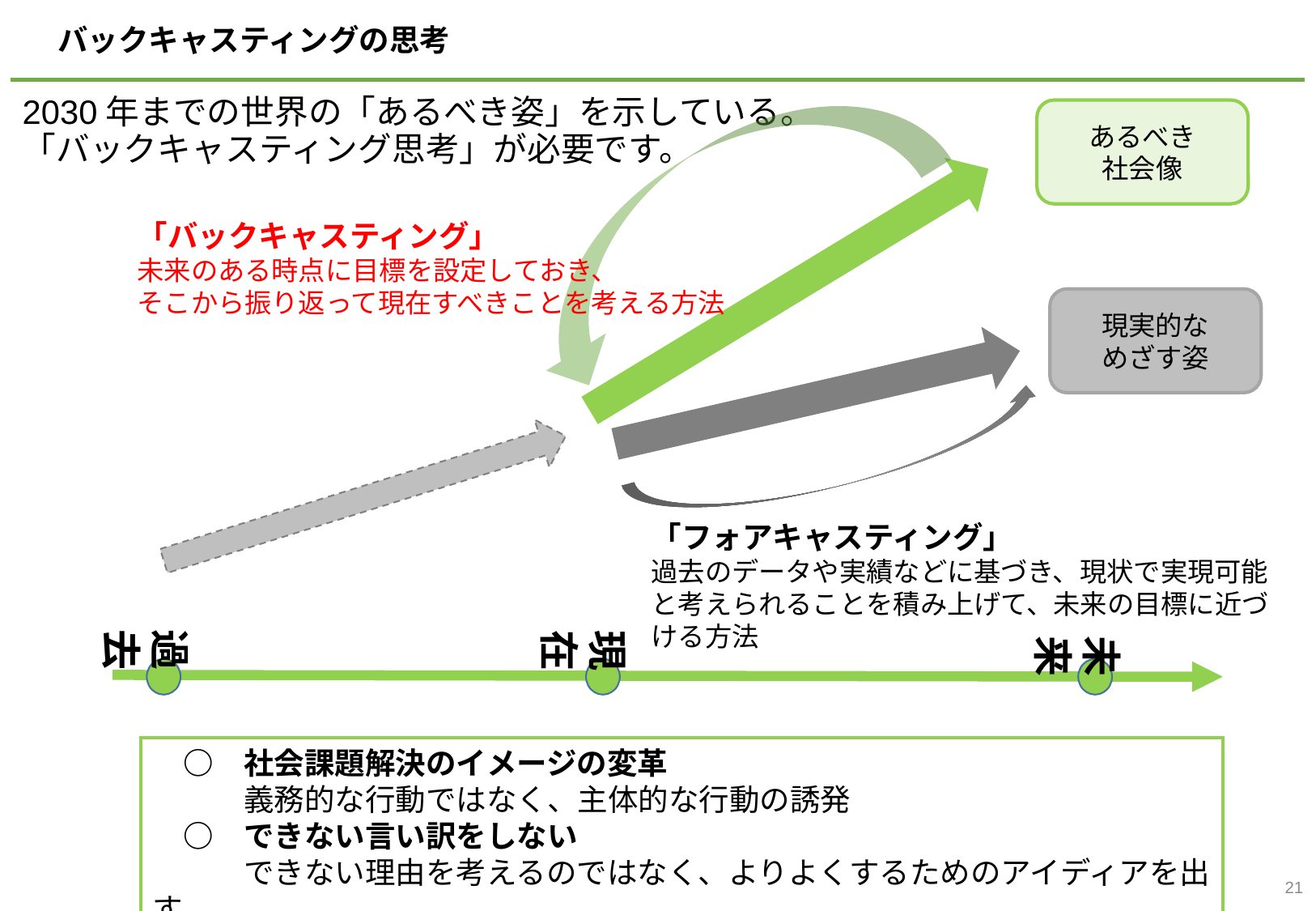

バックキャスティングの思考
2030年までの世界の「あるべき姿」を示している。
「バックキャスティング思考」が必要です。
あるべき
社会像

「バックキャスティング」
未来のある時点に目標を設定しておき、
そこから振り返って現在すべきことを考える方法

現実的な
めざす姿

「フォアキャスティング」
過去のデータや実績などに基づき、現状で実現可能と考えられることを積み上げて、未来の目標に近づける方法
過去
現在
未来

　○　社会課題解決のイメージの変革
　　　義務的な行動ではなく、主体的な行動の誘発
　○　できない言い訳をしない
　　　できない理由を考えるのではなく、よりよくするためのアイディアを出す
21